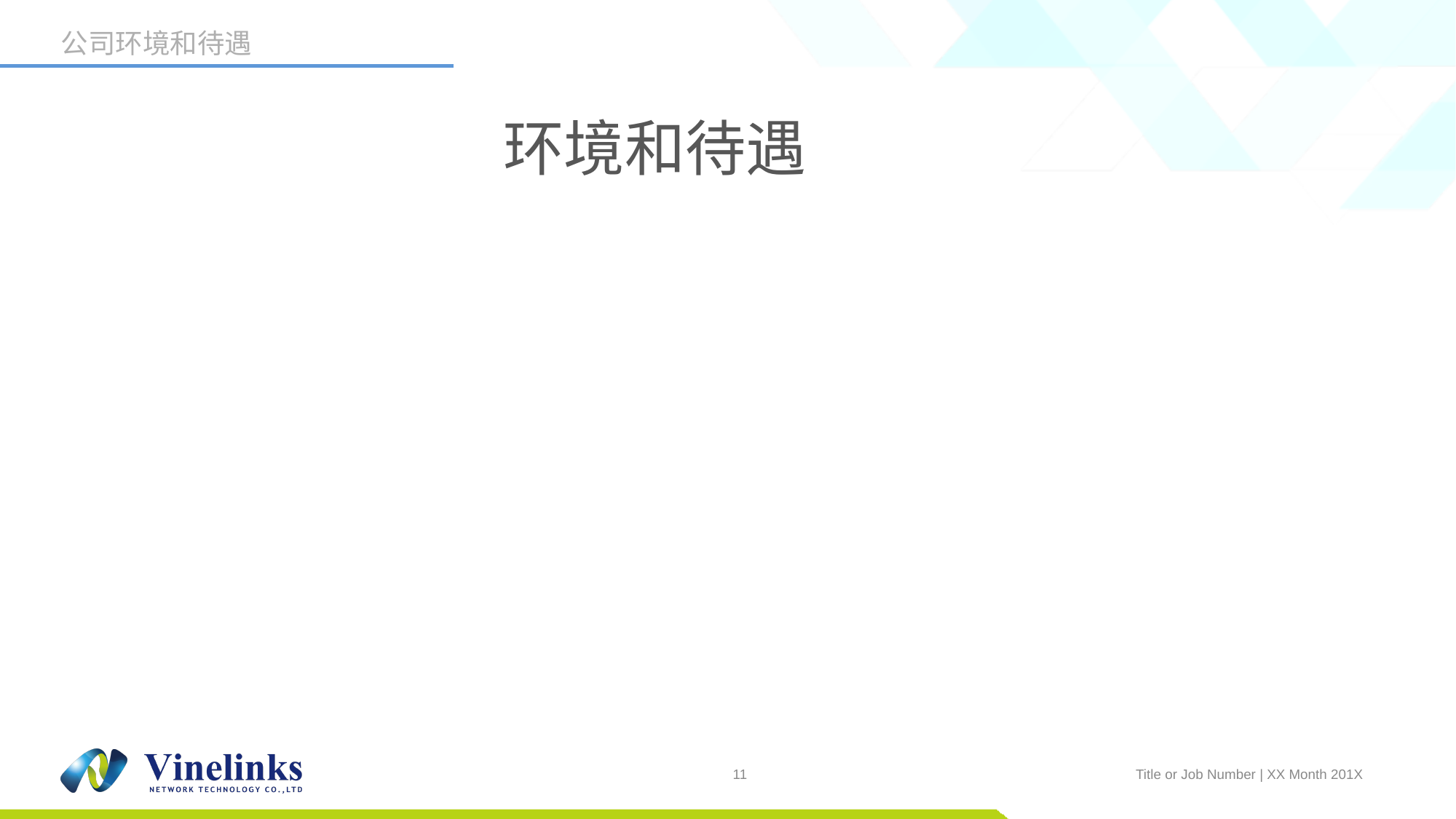

公司环境和待遇
# 环境和待遇
11
Title or Job Number | XX Month 201X